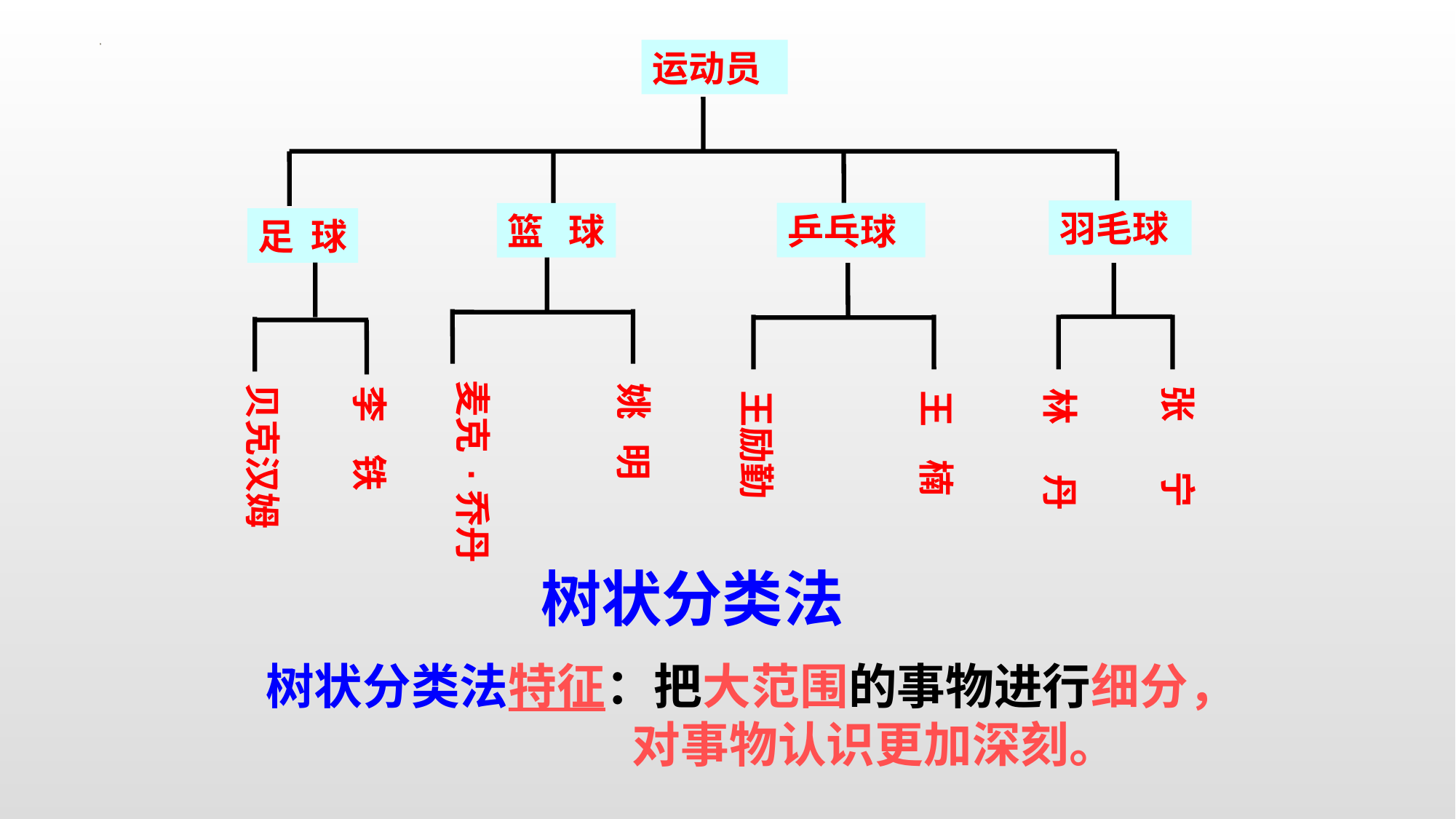

运动员

羽毛球
乒乓球
篮   球
足  球

麦克 ·乔丹
姚   明
贝克汉姆
张      宁
林      丹
李    铁
王励勤
王    楠
                 树状分类法
树状分类法特征：把大范围的事物进行细分，
                                对事物认识更加深刻。